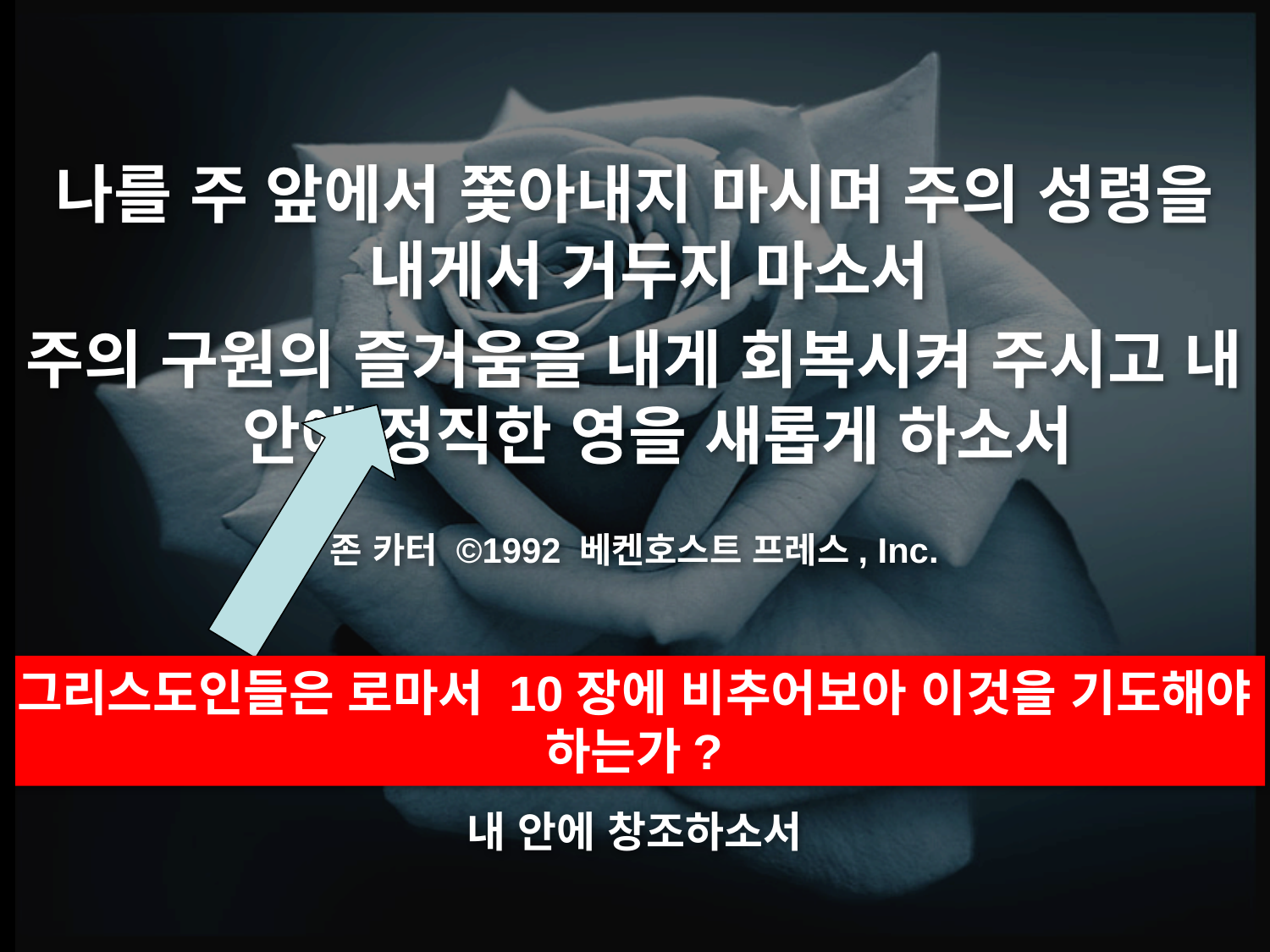

나를 주 앞에서 쫓아내지 마시며 주의 성령을 내게서 거두지 마소서
주의 구원의 즐거움을 내게 회복시켜 주시고 내 안에 정직한 영을 새롭게 하소서

존 카터 ©1992 베켄호스트 프레스, Inc.

그리스도인들은 로마서 10장에 비추어보아 이것을 기도해야 하는가?
# 내 안에 창조하소서